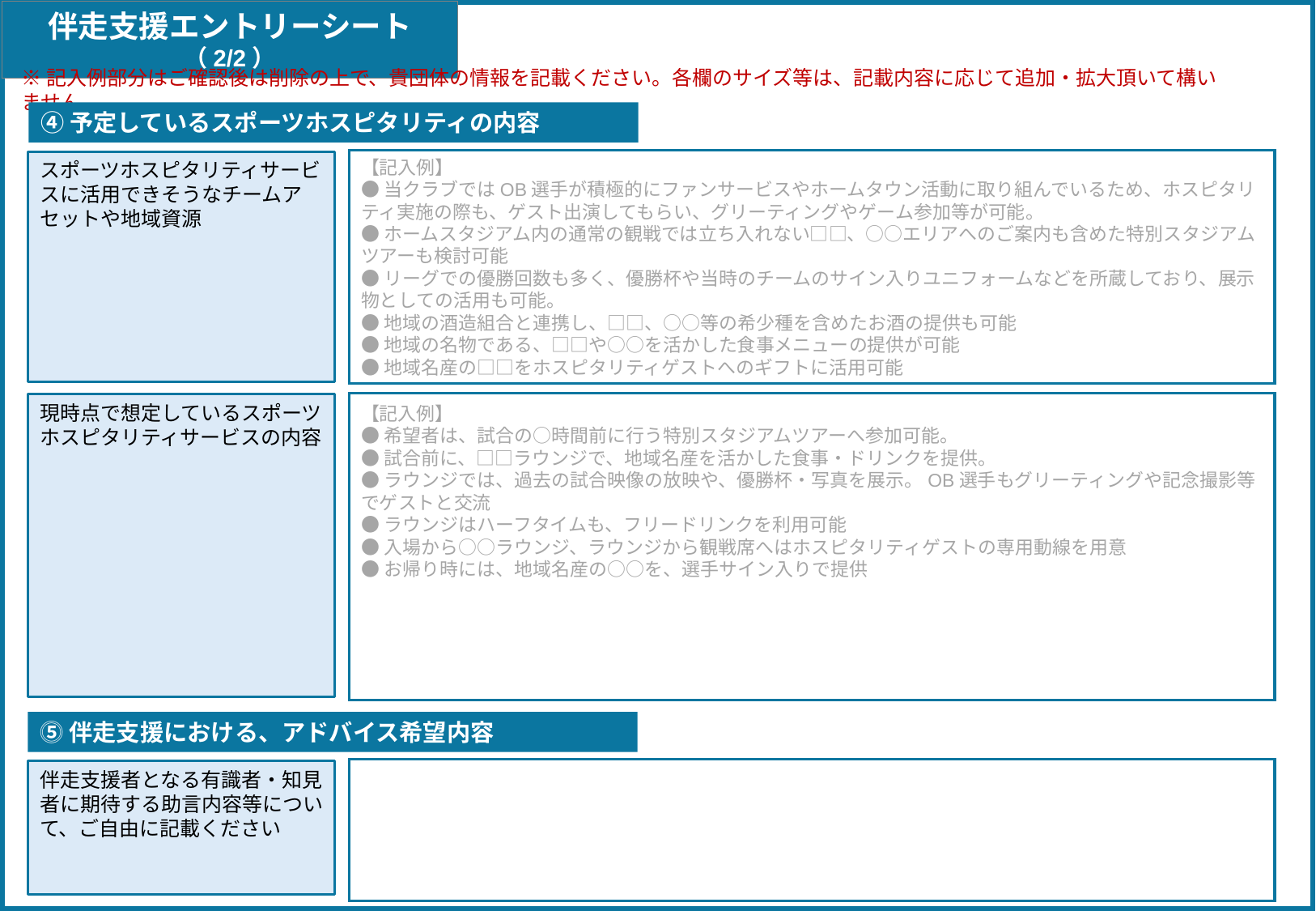

伴走支援エントリーシート（2/2）
※記入例部分はご確認後は削除の上で、貴団体の情報を記載ください。各欄のサイズ等は、記載内容に応じて追加・拡大頂いて構いません。
④予定しているスポーツホスピタリティの内容
【記入例】
●当クラブではOB選手が積極的にファンサービスやホームタウン活動に取り組んでいるため、ホスピタリティ実施の際も、ゲスト出演してもらい、グリーティングやゲーム参加等が可能。
●ホームスタジアム内の通常の観戦では立ち入れない□□、○○エリアへのご案内も含めた特別スタジアムツアーも検討可能
●リーグでの優勝回数も多く、優勝杯や当時のチームのサイン入りユニフォームなどを所蔵しており、展示物としての活用も可能。
●地域の酒造組合と連携し、□□、○○等の希少種を含めたお酒の提供も可能
●地域の名物である、□□や○○を活かした食事メニューの提供が可能
●地域名産の□□をホスピタリティゲストへのギフトに活用可能
スポーツホスピタリティサービスに活用できそうなチームアセットや地域資源

【記入例】
●希望者は、試合の○時間前に行う特別スタジアムツアーへ参加可能。
●試合前に、□□ラウンジで、地域名産を活かした食事・ドリンクを提供。
●ラウンジでは、過去の試合映像の放映や、優勝杯・写真を展示。OB選手もグリーティングや記念撮影等でゲストと交流
●ラウンジはハーフタイムも、フリードリンクを利用可能
●入場から○○ラウンジ、ラウンジから観戦席へはホスピタリティゲストの専用動線を用意
●お帰り時には、地域名産の○○を、選手サイン入りで提供

現時点で想定しているスポーツホスピタリティサービスの内容

⓹伴走支援における、アドバイス希望内容

伴走支援者となる有識者・知見者に期待する助言内容等について、ご自由に記載ください